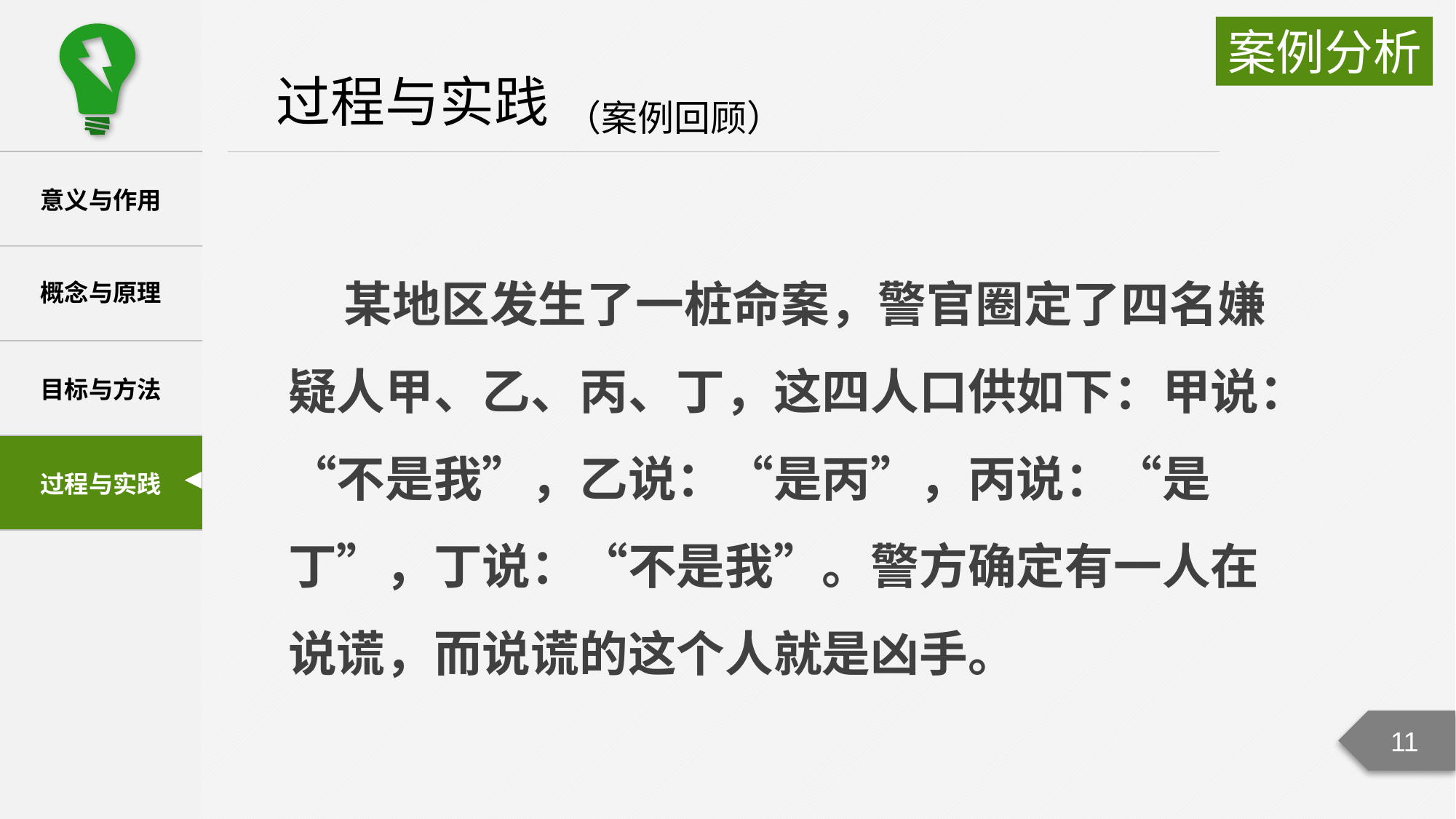

（案例回顾）
    某地区发生了一桩命案，警官圈定了四名嫌疑人甲、乙、丙、丁，这四人口供如下：甲说：“不是我”，乙说：“是丙”，丙说：“是丁”，丁说：“不是我”。警方确定有一人在说谎，而说谎的这个人就是凶手。